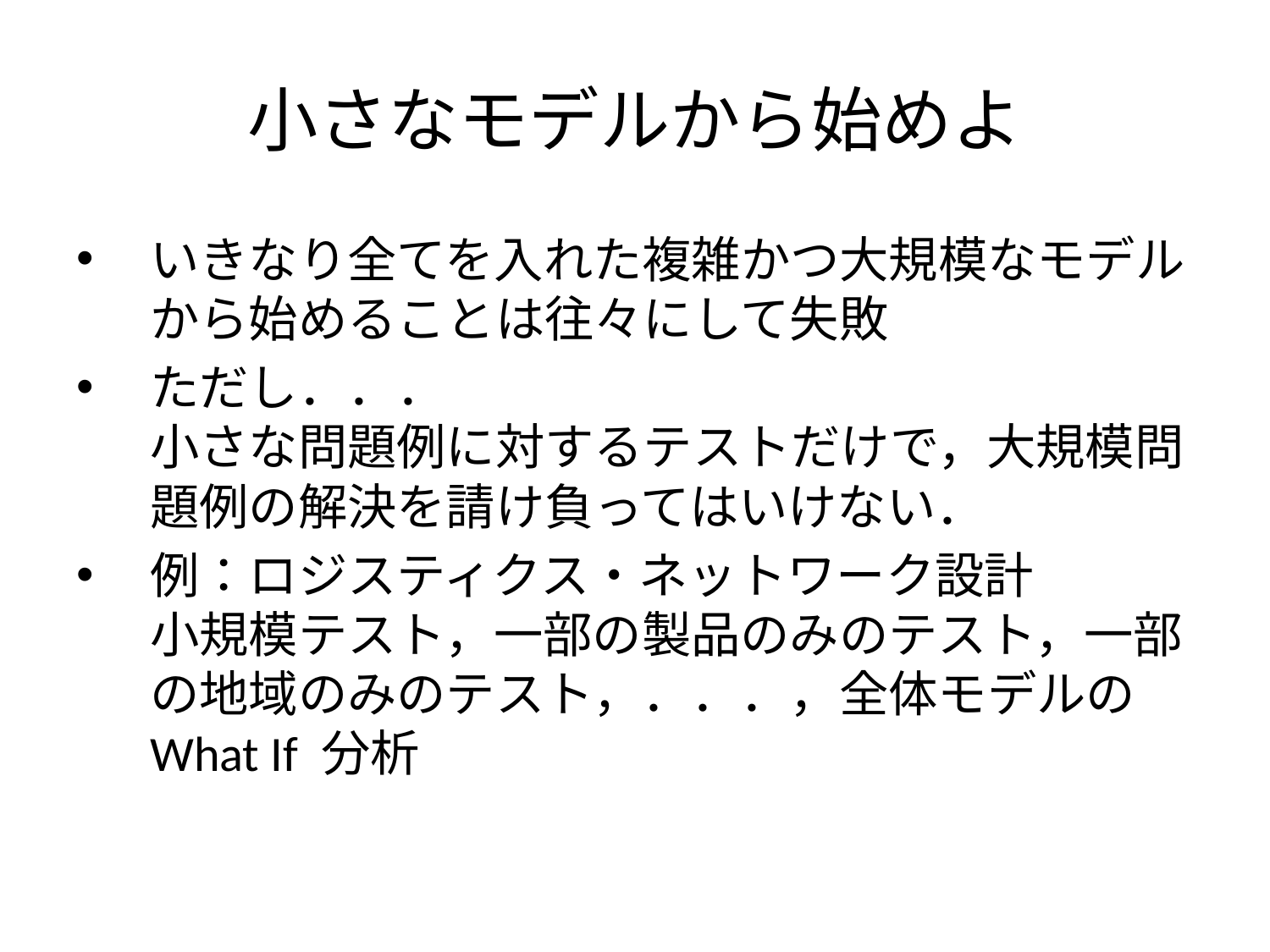

# 小さなモデルから始めよ
いきなり全てを入れた複雑かつ大規模なモデルから始めることは往々にして失敗
ただし．．．
小さな問題例に対するテストだけで，大規模問題例の解決を請け負ってはいけない．
例：ロジスティクス・ネットワーク設計
小規模テスト，一部の製品のみのテスト，一部の地域のみのテスト，．．．，全体モデルのWhat If 分析